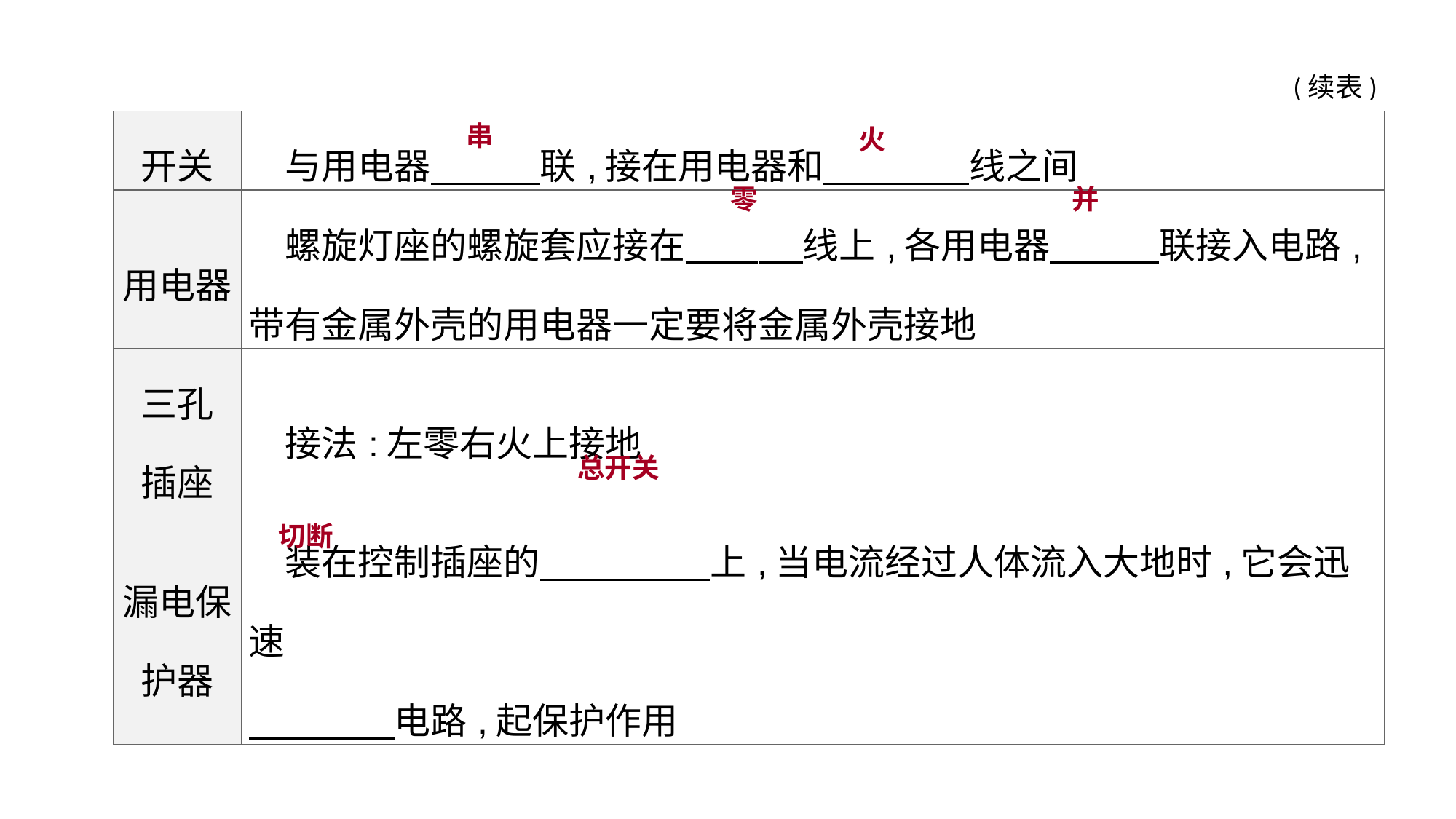

(续表)
| 开关 | 与用电器　　　联,接在用电器和　　　　线之间 |
| --- | --- |
| 用电器 | 螺旋灯座的螺旋套应接在　　 　线上,各用电器　　　联接入电路,带有金属外壳的用电器一定要将金属外壳接地 |
| 三孔 插座 | 接法:左零右火上接地 |
| 漏电保 护器 | 装在控制插座的　　 　　上,当电流经过人体流入大地时,它会迅速 　　　　电路,起保护作用 |
串
火
零
并
总开关
切断